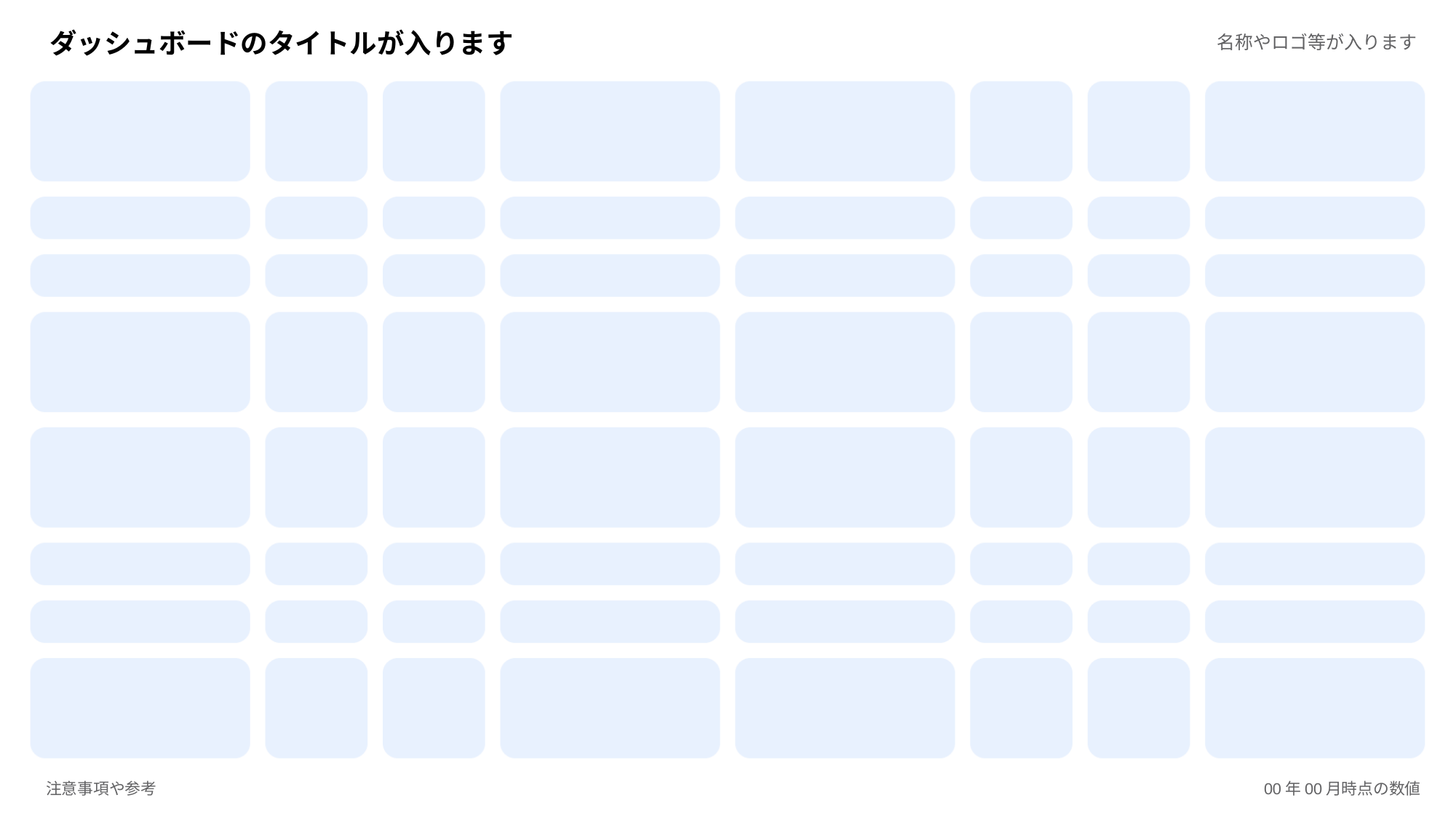

ダッシュボードのタイトルが入ります
名称やロゴ等が入ります
注意事項や参考
00年00月時点の数値